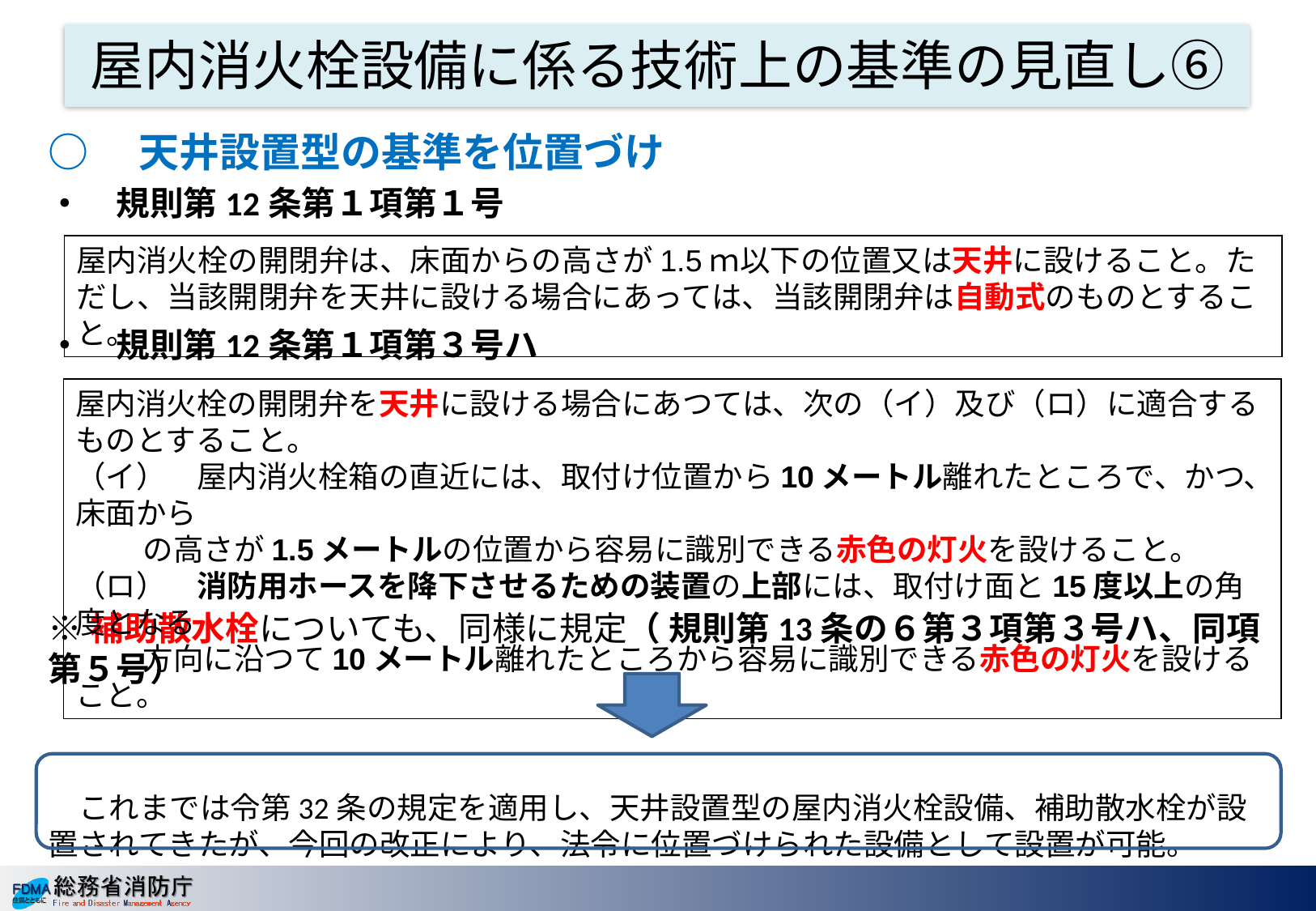

屋内消火栓設備に係る技術上の基準の見直し⑥

○　天井設置型の基準を位置づけ
・　規則第12条第１項第１号

・　規則第12条第１項第３号ハ

※補助散水栓についても、同様に規定（ 規則第13条の６第３項第３号ハ、同項第５号）

　これまでは令第32条の規定を適用し、天井設置型の屋内消火栓設備、補助散水栓が設置されてきたが、今回の改正により、法令に位置づけられた設備として設置が可能。

屋内消火栓の開閉弁は、床面からの高さが1.5ｍ以下の位置又は天井に設けること。ただし、当該開閉弁を天井に設ける場合にあっては、当該開閉弁は自動式のものとすること。
屋内消火栓の開閉弁を天井に設ける場合にあつては、次の（イ）及び（ロ）に適合するものとすること。
（イ）　屋内消火栓箱の直近には、取付け位置から10メートル離れたところで、かつ、床面から
　　 の高さが1.5メートルの位置から容易に識別できる赤色の灯火を設けること。
（ロ）　消防用ホースを降下させるための装置の上部には、取付け面と15度以上の角度となる
　　 方向に沿つて10メートル離れたところから容易に識別できる赤色の灯火を設けること。